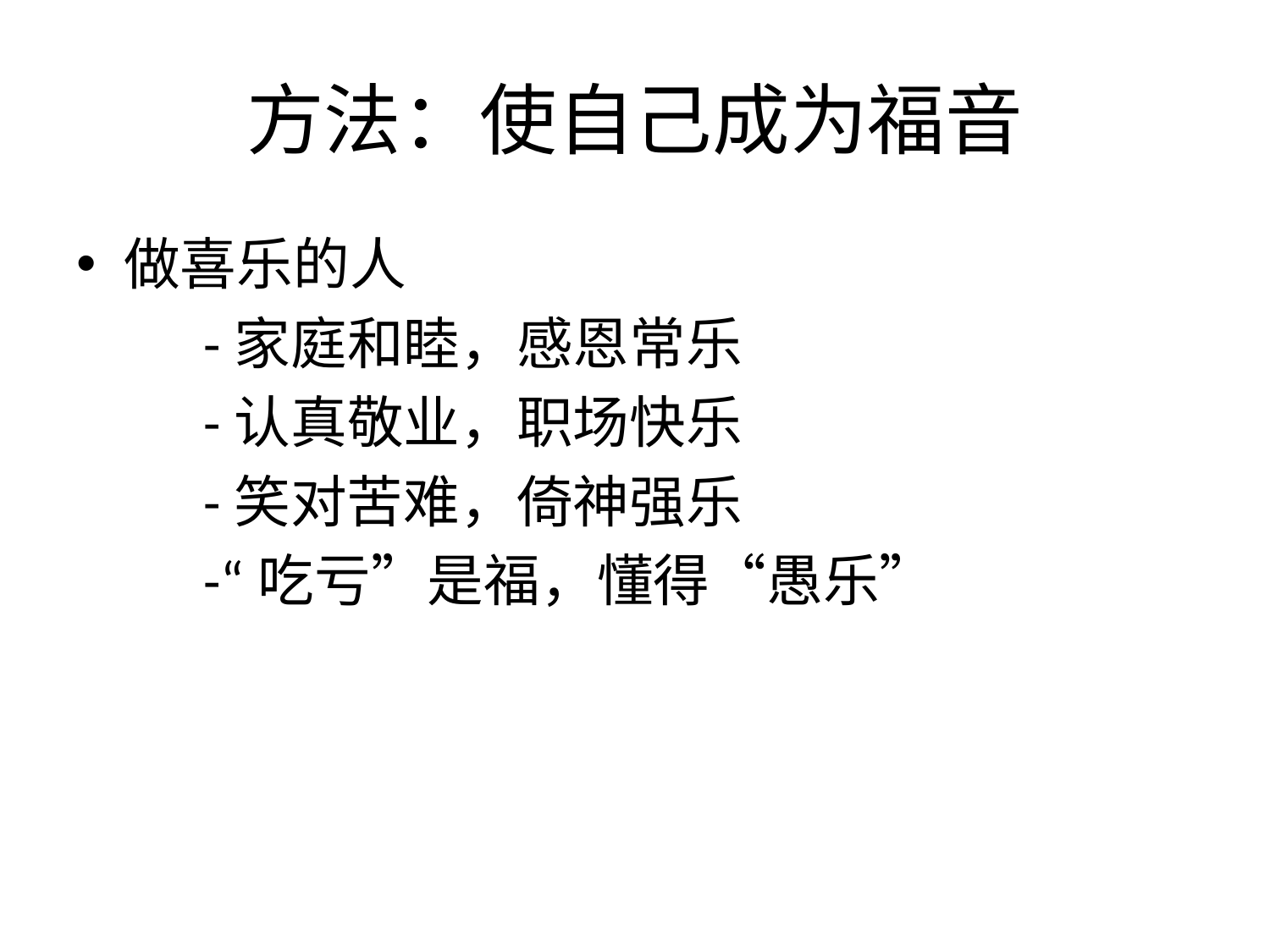

# 方法：使自己成为福音
做喜乐的人
	-家庭和睦，感恩常乐
	-认真敬业，职场快乐
	-笑对苦难，倚神强乐
	-“吃亏”是福，懂得“愚乐”